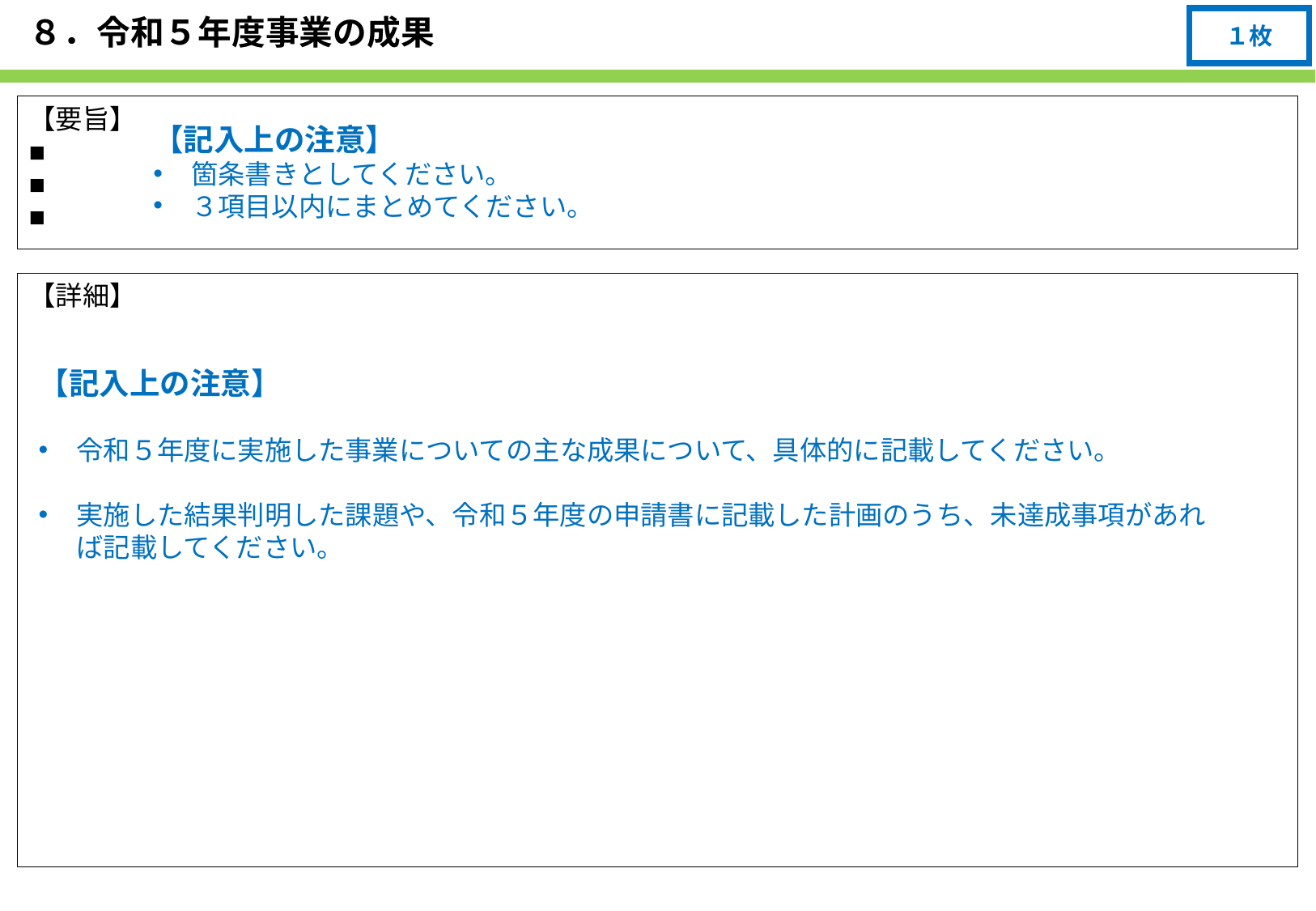

# ８．令和５年度事業の成果
１枚
【要旨】
■
■
■
【記入上の注意】
箇条書きとしてください。
３項目以内にまとめてください。
【詳細】
【記入上の注意】

令和５年度に実施した事業についての主な成果について、具体的に記載してください。

実施した結果判明した課題や、令和５年度の申請書に記載した計画のうち、未達成事項があれば記載してください。